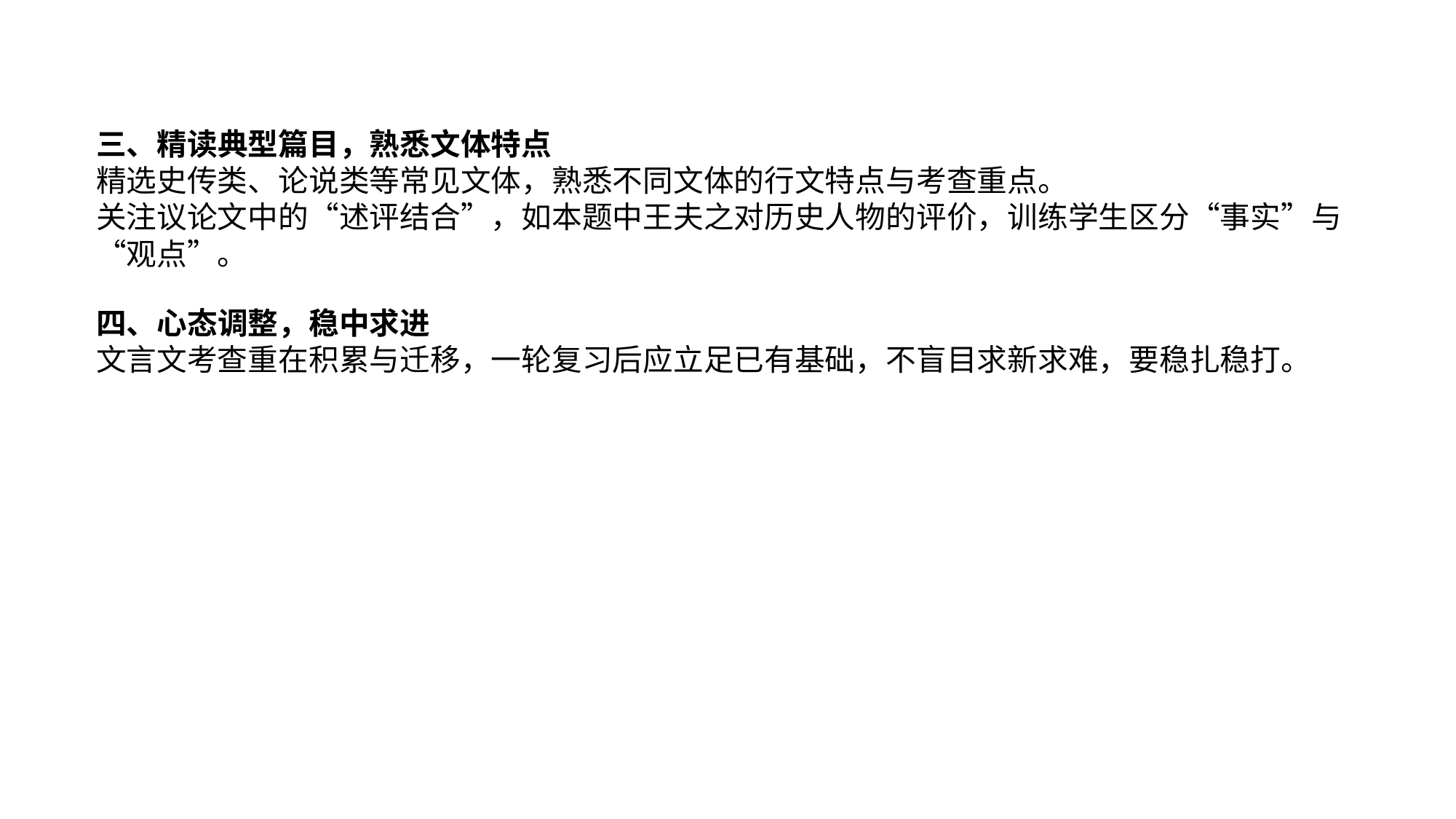

三、精读典型篇目，熟悉文体特点
精选史传类、论说类等常见文体，熟悉不同文体的行文特点与考查重点。
关注议论文中的“述评结合”，如本题中王夫之对历史人物的评价，训练学生区分“事实”与“观点”。

四、心态调整，稳中求进
文言文考查重在积累与迁移，一轮复习后应立足已有基础，不盲目求新求难，要稳扎稳打。